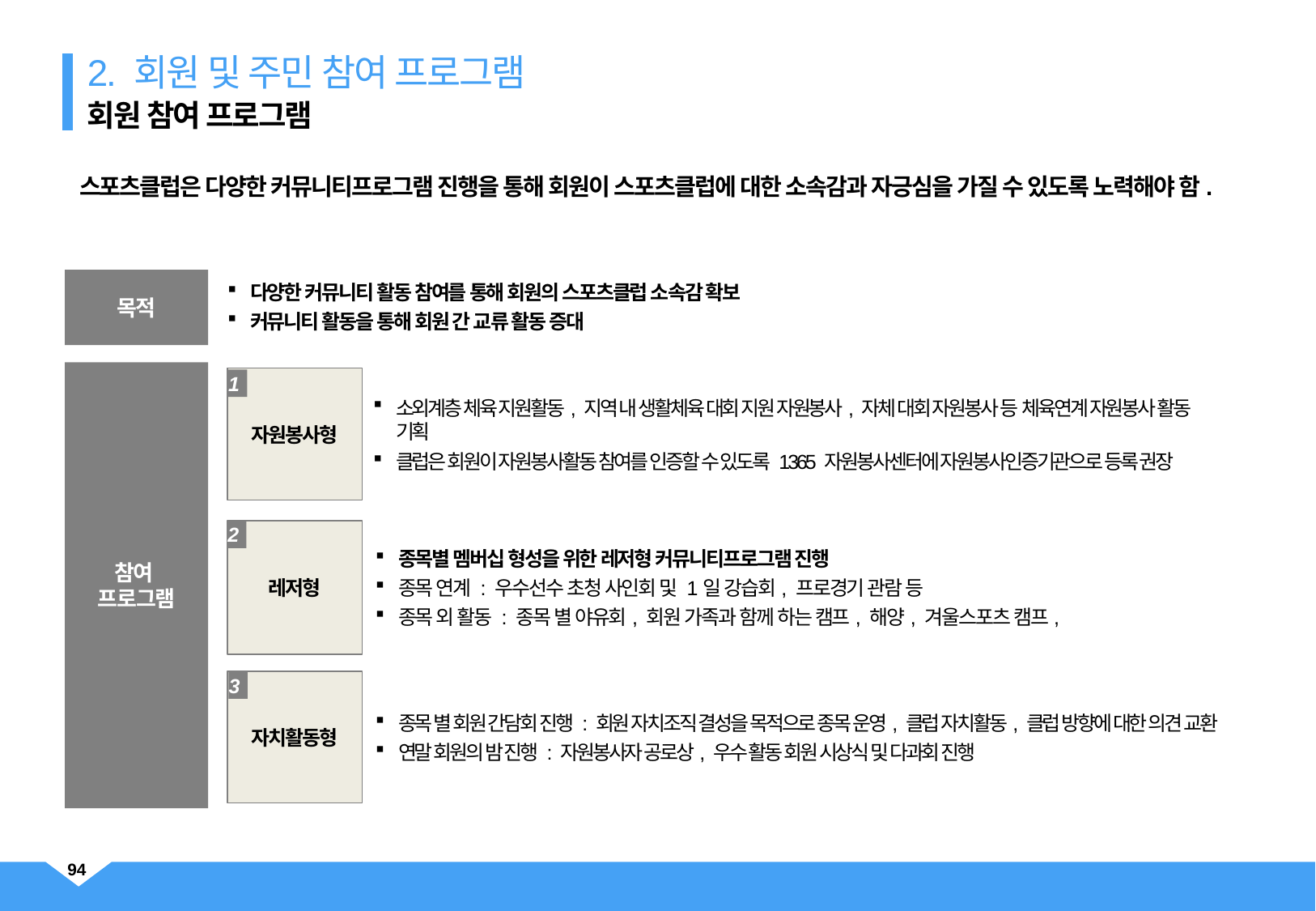

2. 회원 및 주민 참여 프로그램
회원 참여 프로그램
스포츠클럽은 다양한 커뮤니티프로그램 진행을 통해 회원이 스포츠클럽에 대한 소속감과 자긍심을 가질 수 있도록 노력해야 함.
목적
다양한 커뮤니티 활동 참여를 통해 회원의 스포츠클럽 소속감 확보
커뮤니티 활동을 통해 회원 간 교류 활동 증대
참여
프로그램
자원봉사형
1
소외계층 체육 지원활동, 지역 내 생활체육 대회 지원 자원봉사, 자체 대회 자원봉사 등  체육연계 자원봉사 활동 기획
클럽은 회원이 자원봉사활동 참여를 인증할 수 있도록 1365 자원봉사센터에 자원봉사인증기관으로 등록 권장
2
레저형
종목별 멤버십 형성을 위한 레저형 커뮤니티프로그램 진행
종목 연계 : 우수선수 초청 사인회 및 1일 강습회, 프로경기 관람 등
종목 외 활동 : 종목 별 야유회, 회원 가족과 함께 하는 캠프, 해양, 겨울스포츠 캠프,
3
자치활동형
종목 별 회원 간담회 진행 : 회원 자치조직 결성을 목적으로 종목 운영, 클럽 자치활동, 클럽 방향에 대한 의견 교환
연말 회원의 밤 진행 : 자원봉사자 공로상, 우수 활동 회원 시상식 및 다과회 진행